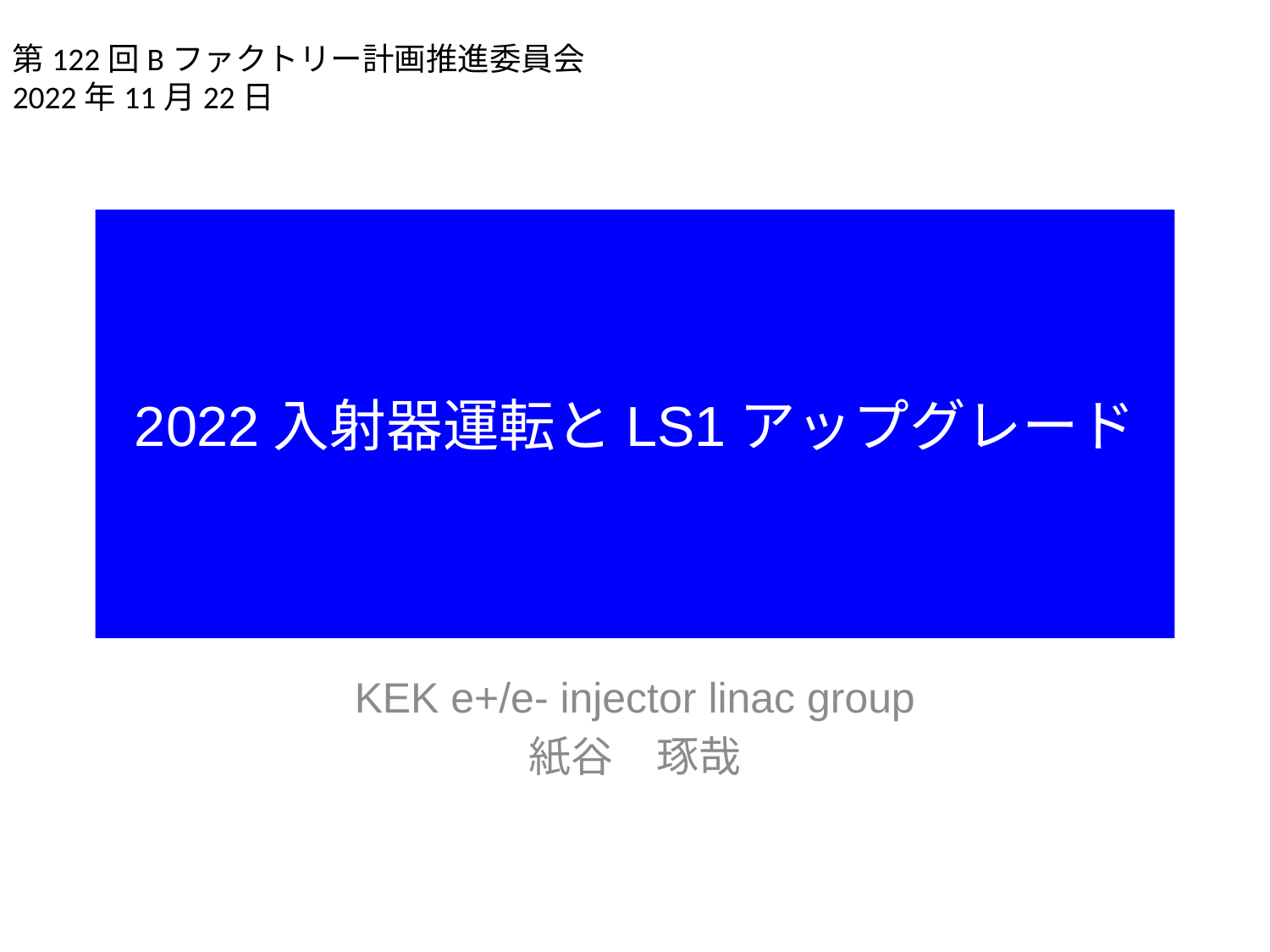

第122回Bファクトリー計画推進委員会
2022年11月22日
# 2022入射器運転とLS1アップグレード
KEK e+/e- injector linac group
紙谷　琢哉